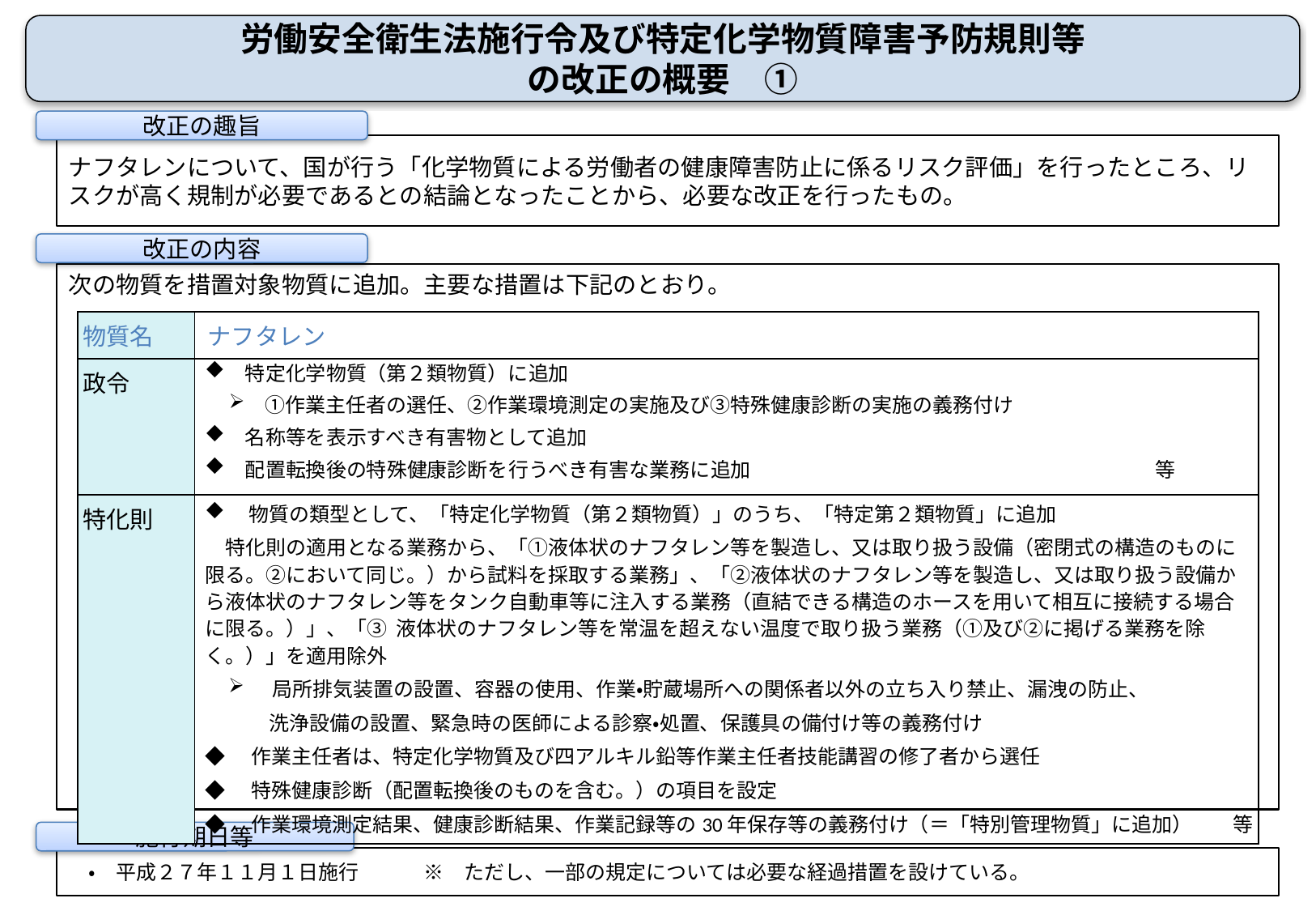

労働安全衛生法施行令及び特定化学物質障害予防規則等
の改正の概要　①
改正の趣旨
ナフタレンについて、国が行う「化学物質による労働者の健康障害防止に係るリスク評価」を行ったところ、リスクが高く規制が必要であるとの結論となったことから、必要な改正を行ったもの。
改正の内容
次の物質を措置対象物質に追加。主要な措置は下記のとおり。
| 物質名 | ナフタレン |
| --- | --- |
| 政令 | 特定化学物質（第２類物質）に追加 　①作業主任者の選任、②作業環境測定の実施及び③特殊健康診断の実施の義務付け 　名称等を表示すべき有害物として追加 　配置転換後の特殊健康診断を行うべき有害な業務に追加　　　　　　　　　　　　　　　　　　　　等 |
| 特化則 | 物質の類型として、「特定化学物質（第２類物質）」のうち、「特定第２類物質」に追加 　特化則の適用となる業務から、「①液体状のナフタレン等を製造し、又は取り扱う設備（密閉式の構造のものに限る。②において同じ。）から試料を採取する業務」、「②液体状のナフタレン等を製造し、又は取り扱う設備から液体状のナフタレン等をタンク自動車等に注入する業務（直結できる構造のホースを用いて相互に接続する場合に限る。）」、「③ 液体状のナフタレン等を常温を超えない温度で取り扱う業務（①及び②に掲げる業務を除く。）」を適用除外 　局所排気装置の設置、容器の使用、作業・貯蔵場所への関係者以外の立ち入り禁止、漏洩の防止、 　　洗浄設備の設置、緊急時の医師による診察・処置、保護具の備付け等の義務付け ◆　作業主任者は、特定化学物質及び四アルキル鉛等作業主任者技能講習の修了者から選任 ◆　特殊健康診断（配置転換後のものを含む。）の項目を設定 ◆　作業環境測定結果、健康診断結果、作業記録等の30年保存等の義務付け（＝「特別管理物質」に追加）　　等 |
施行期日等

　・　平成２７年１１月１日施行 　　　※　ただし、一部の規定については必要な経過措置を設けている。